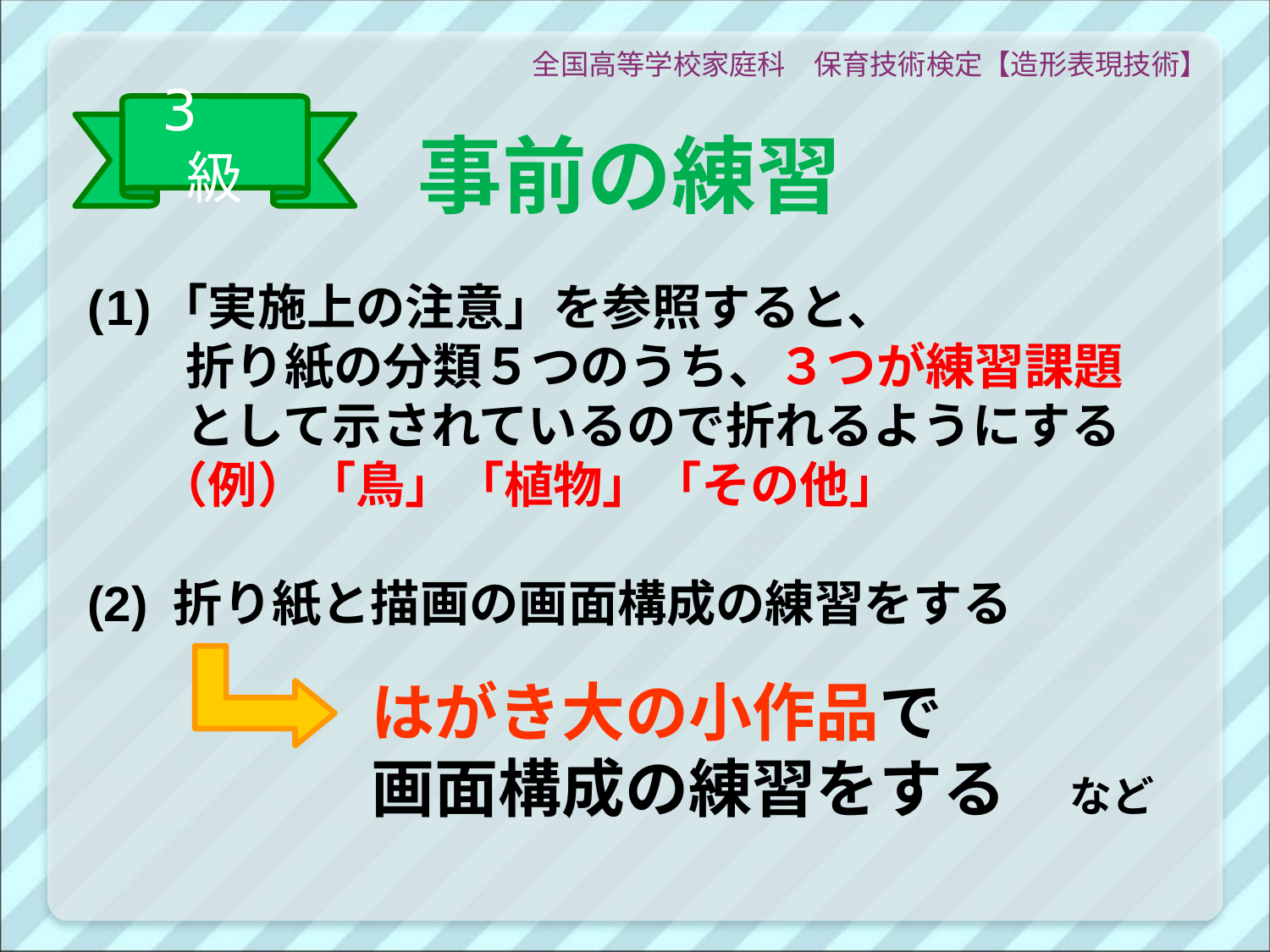

全国高等学校家庭科　保育技術検定【造形表現技術】
3　級
# 事前の練習

「実施上の注意」を参照すると、
　　折り紙の分類５つのうち、３つが練習課題
　　として示されているので折れるようにする（例）「鳥」「植物」「その他」

(2) 折り紙と描画の画面構成の練習をする

はがき大の小作品で
画面構成の練習をする　など